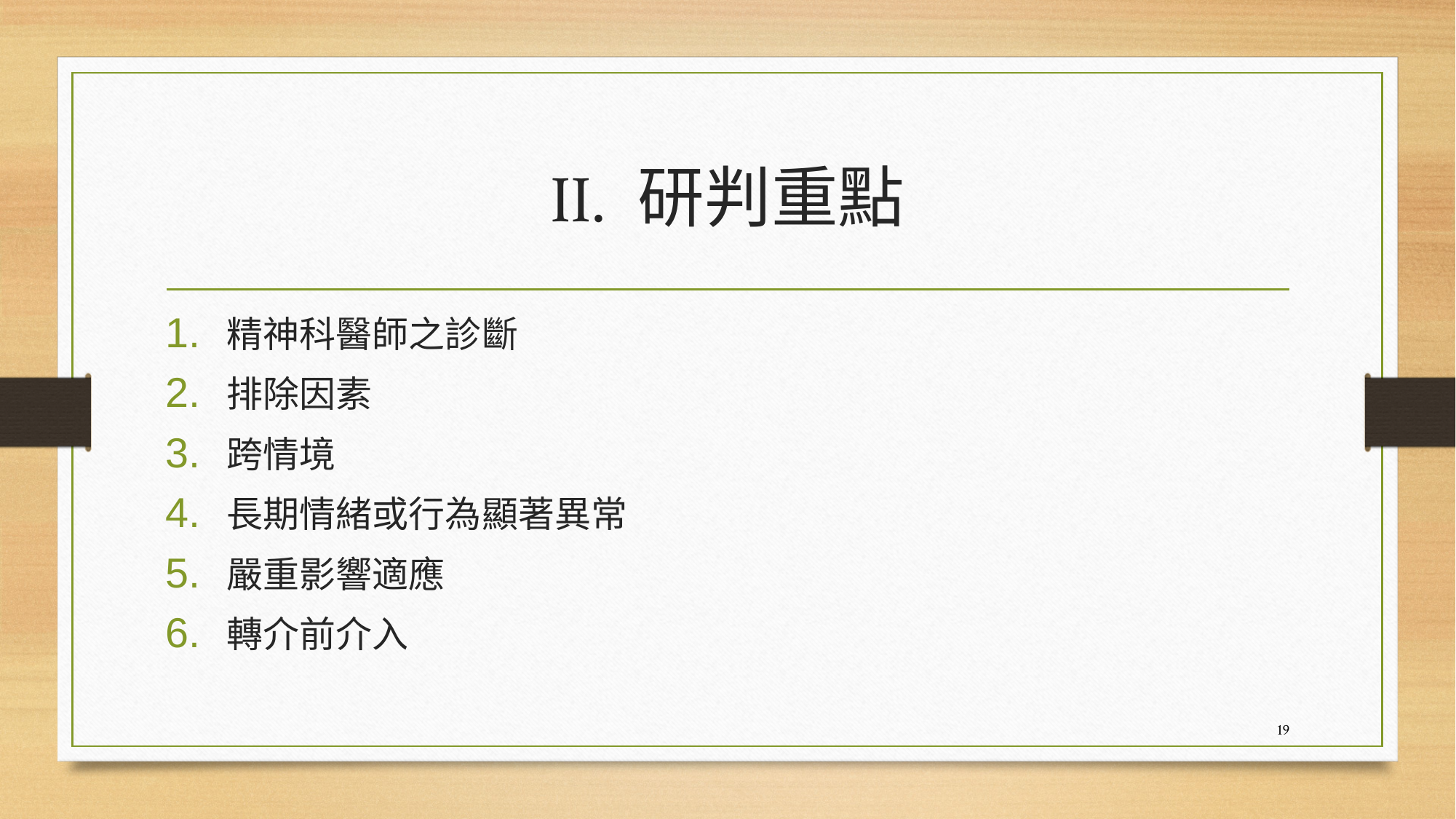

# II. 研判重點
精神科醫師之診斷
排除因素
跨情境
長期情緒或行為顯著異常
嚴重影響適應
轉介前介入
19